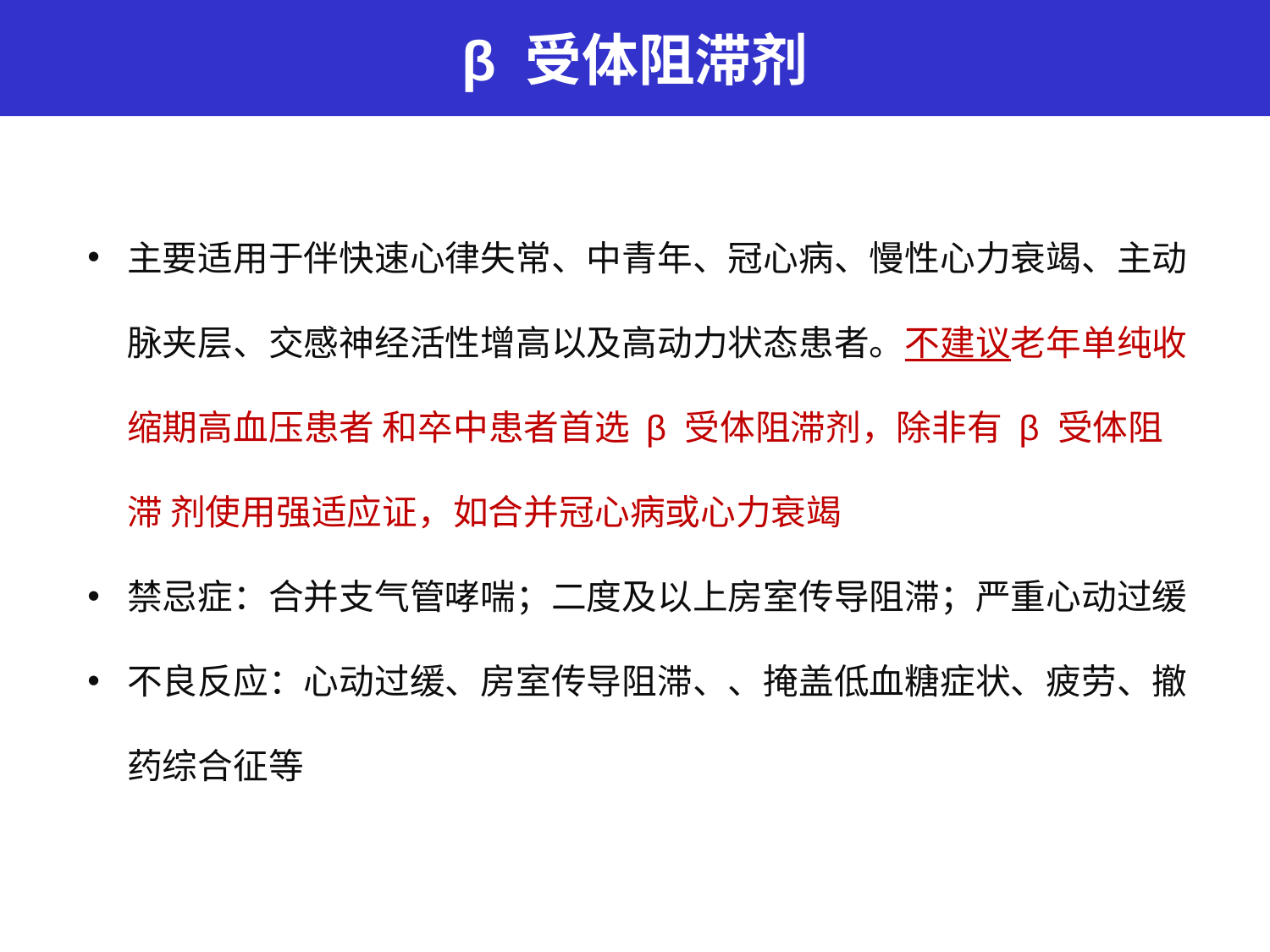

β 受体阻滞剂
主要适用于伴快速心律失常、中青年、冠心病、慢性心力衰竭、主动脉夹层、交感神经活性增高以及高动力状态患者。不建议老年单纯收缩期高血压患者 和卒中患者首选 β 受体阻滞剂，除非有 β 受体阻滞 剂使用强适应证，如合并冠心病或心力衰竭
禁忌症：合并支气管哮喘；二度及以上房室传导阻滞；严重心动过缓
不良反应：心动过缓、房室传导阻滞、、掩盖低血糖症状、疲劳、撤药综合征等